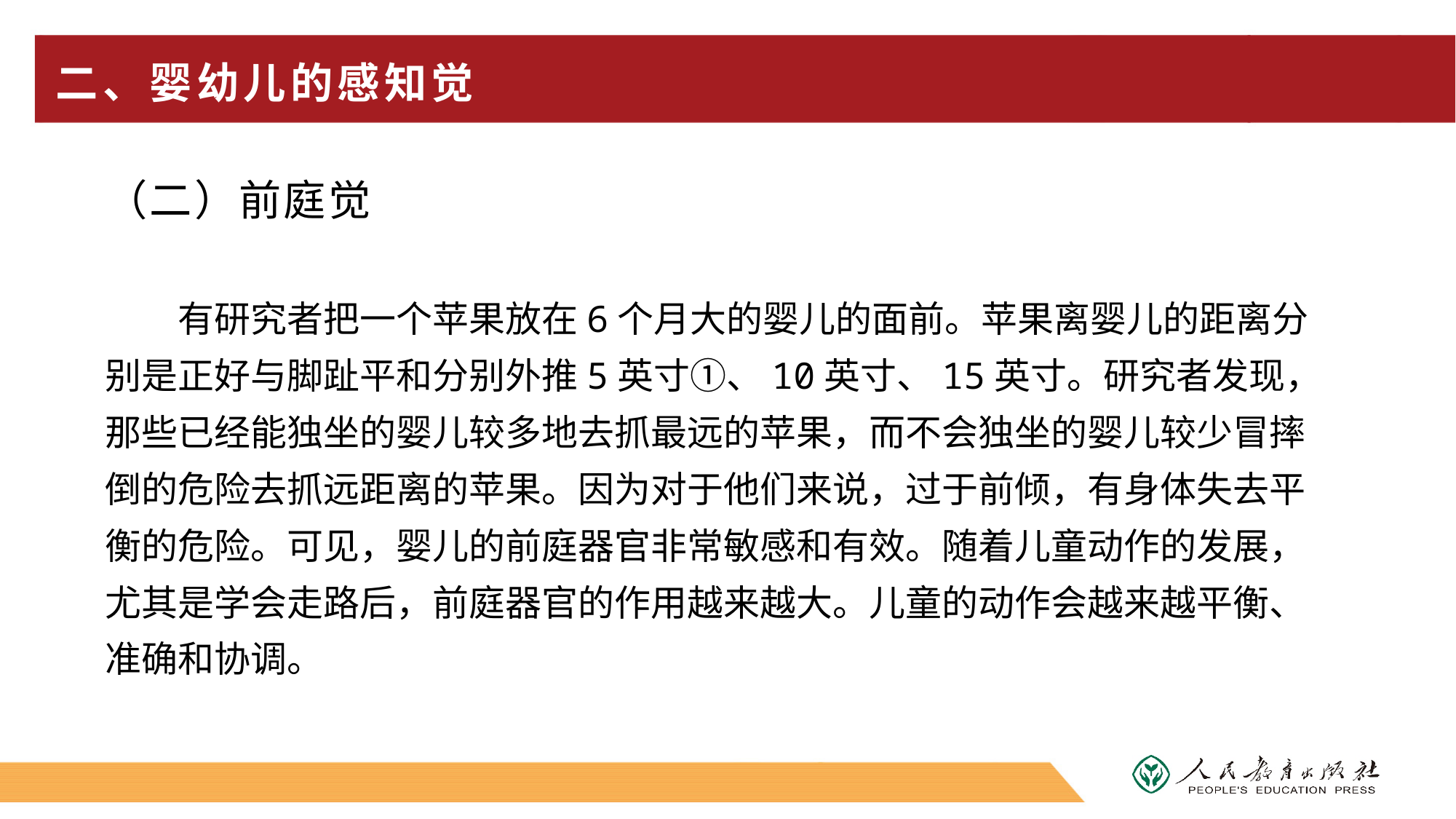

# 二、婴幼儿的感知觉
（二）前庭觉
有研究者把一个苹果放在6个月大的婴儿的面前。苹果离婴儿的距离分别是正好与脚趾平和分别外推5英寸①、10英寸、15英寸。研究者发现，那些已经能独坐的婴儿较多地去抓最远的苹果，而不会独坐的婴儿较少冒摔倒的危险去抓远距离的苹果。因为对于他们来说，过于前倾，有身体失去平衡的危险。可见，婴儿的前庭器官非常敏感和有效。随着儿童动作的发展，尤其是学会走路后，前庭器官的作用越来越大。儿童的动作会越来越平衡、准确和协调。